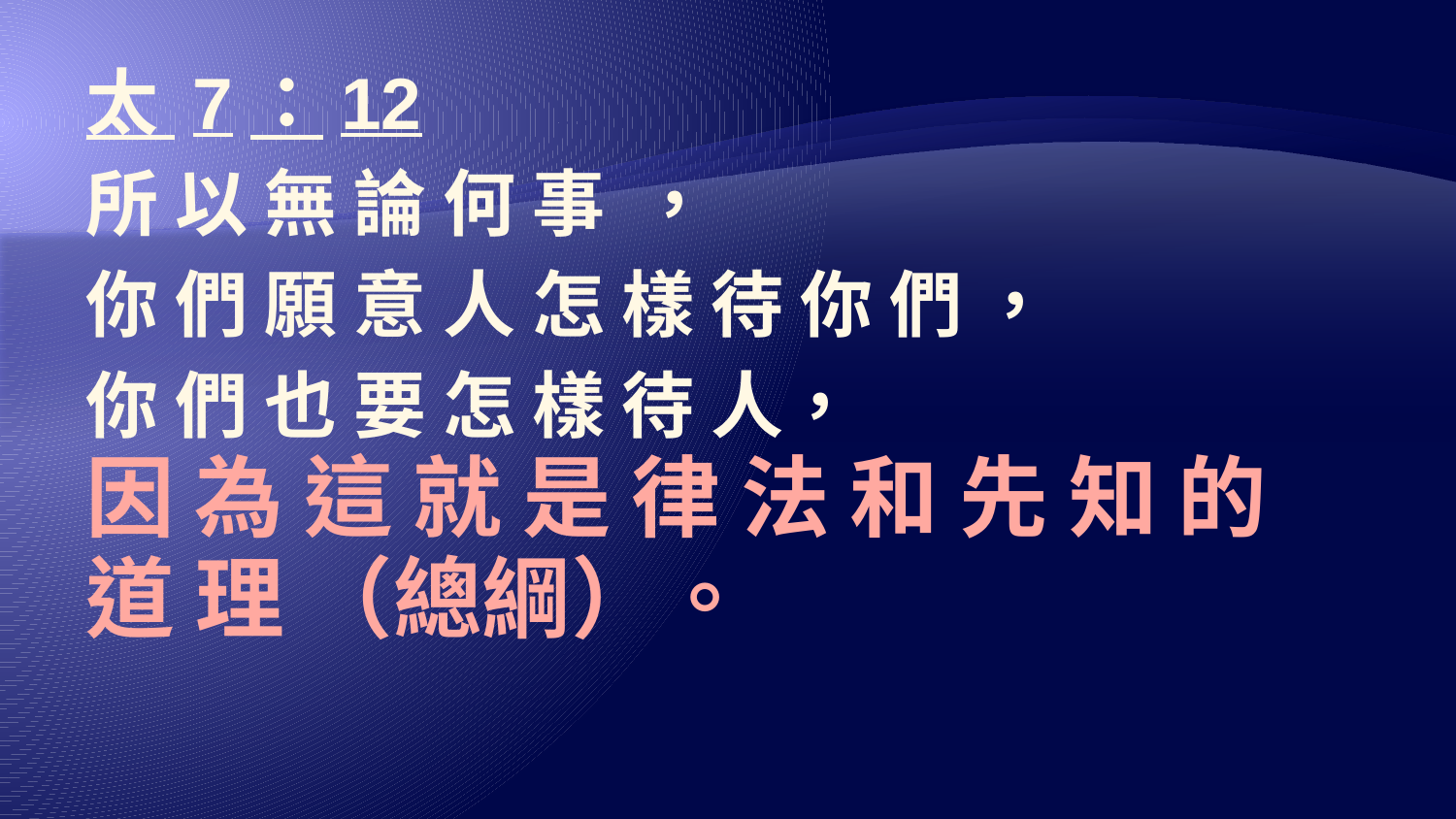

# 太 7：12 所 以 無 論 何 事  ， 你 們 願 意 人 怎 樣 待 你 們 ， 你 們 也 要 怎 樣 待 人， 因 為 這 就 是 律 法 和 先 知 的 道 理 （總綱）。